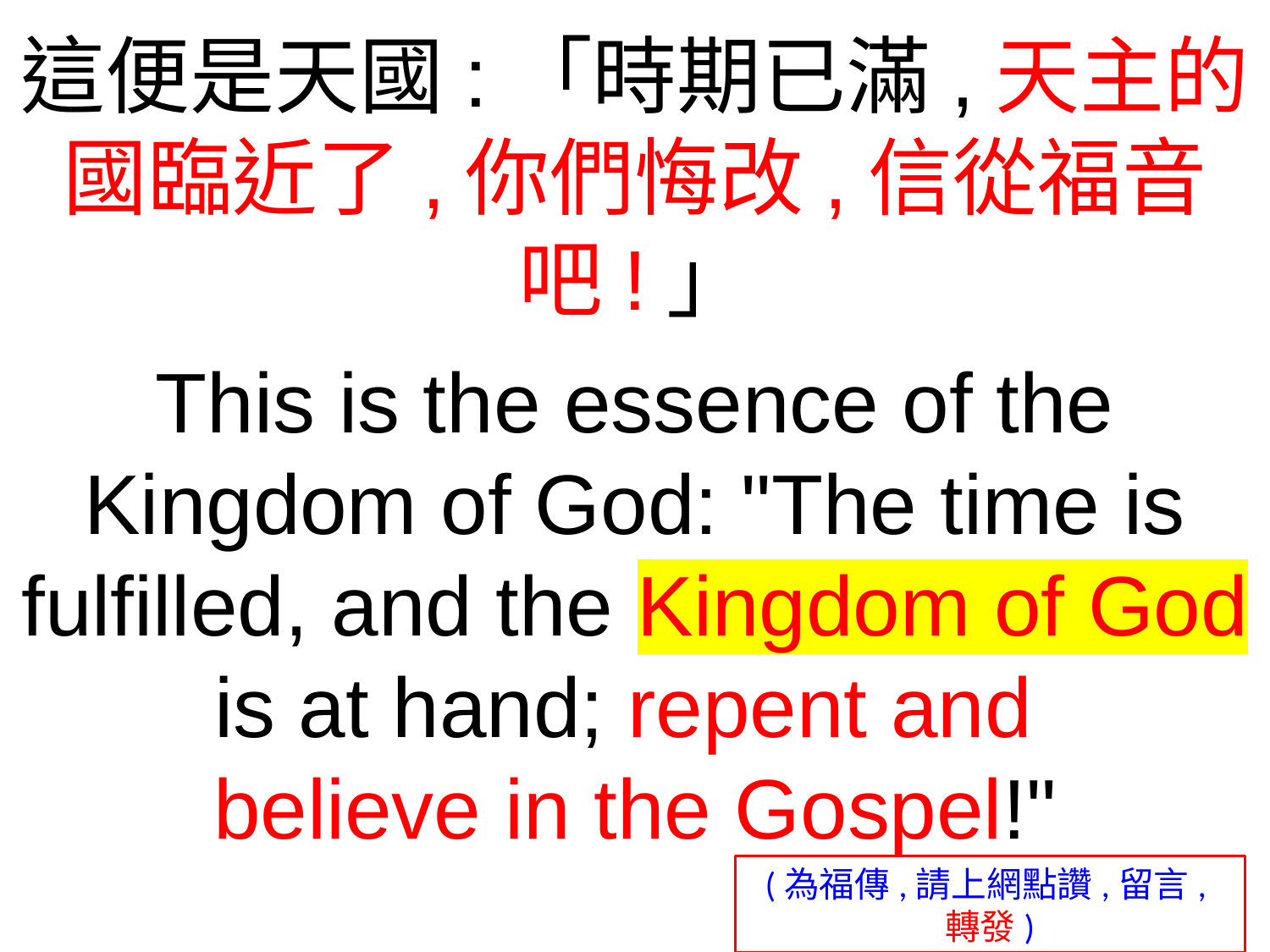

這便是天國:「時期已滿,天主的國臨近了,你們悔改,信從福音吧!」
This is the essence of the Kingdom of God: "The time is fulfilled, and the Kingdom of God is at hand; repent and
believe in the Gospel!"
(為福傳,請上網點讚,留言,轉發)